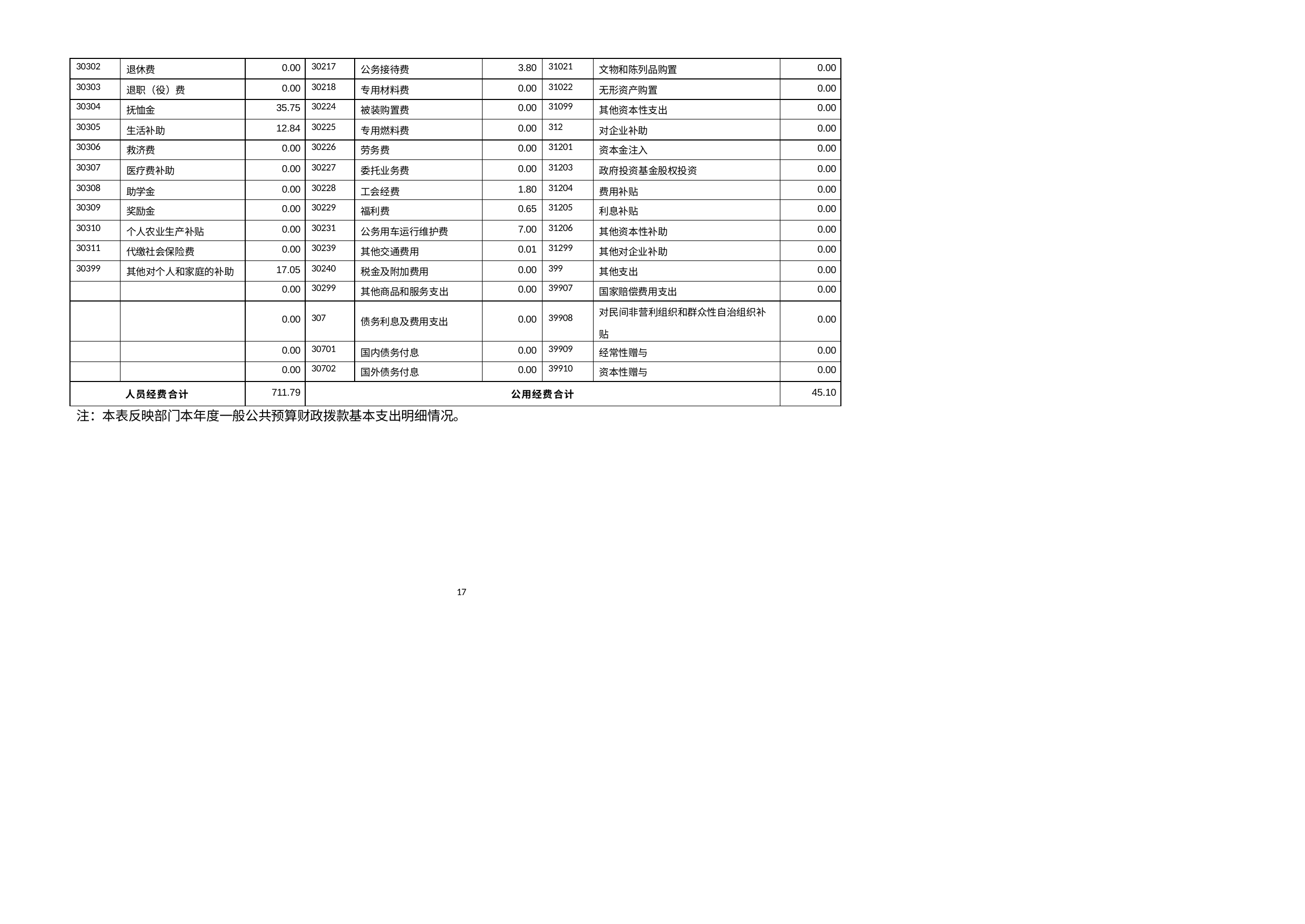

| 30302 | 退休费 | 0.00 | 30217 | 公务接待费 | 3.80 | 31021 | 文物和陈列品购置 | 0.00 |
| --- | --- | --- | --- | --- | --- | --- | --- | --- |
| 30303 | 退职（役）费 | 0.00 | 30218 | 专用材料费 | 0.00 | 31022 | 无形资产购置 | 0.00 |
| 30304 | 抚恤金 | 35.75 | 30224 | 被装购置费 | 0.00 | 31099 | 其他资本性支出 | 0.00 |
| 30305 | 生活补助 | 12.84 | 30225 | 专用燃料费 | 0.00 | 312 | 对企业补助 | 0.00 |
| 30306 | 救济费 | 0.00 | 30226 | 劳务费 | 0.00 | 31201 | 资本金注入 | 0.00 |
| 30307 | 医疗费补助 | 0.00 | 30227 | 委托业务费 | 0.00 | 31203 | 政府投资基金股权投资 | 0.00 |
| 30308 | 助学金 | 0.00 | 30228 | 工会经费 | 1.80 | 31204 | 费用补贴 | 0.00 |
| 30309 | 奖励金 | 0.00 | 30229 | 福利费 | 0.65 | 31205 | 利息补贴 | 0.00 |
| 30310 | 个人农业生产补贴 | 0.00 | 30231 | 公务用车运行维护费 | 7.00 | 31206 | 其他资本性补助 | 0.00 |
| 30311 | 代缴社会保险费 | 0.00 | 30239 | 其他交通费用 | 0.01 | 31299 | 其他对企业补助 | 0.00 |
| 30399 | 其他对个人和家庭的补助 | 17.05 | 30240 | 税金及附加费用 | 0.00 | 399 | 其他支出 | 0.00 |
|  |  | 0.00 | 30299 | 其他商品和服务支出 | 0.00 | 39907 | 国家赔偿费用支出 | 0.00 |
|  |  | 0.00 | 307 | 债务利息及费用支出 | 0.00 | 39908 | 对民间非营利组织和群众性自治组织补 贴 | 0.00 |
|  |  | 0.00 | 30701 | 国内债务付息 | 0.00 | 39909 | 经常性赠与 | 0.00 |
|  |  | 0.00 | 30702 | 国外债务付息 | 0.00 | 39910 | 资本性赠与 | 0.00 |
| 人员经费合计 |  | 711.79 | 公用经费合计 |  |  |  |  | 45.10 |
注：本表反映部门本年度一般公共预算财政拨款基本支出明细情况。
17